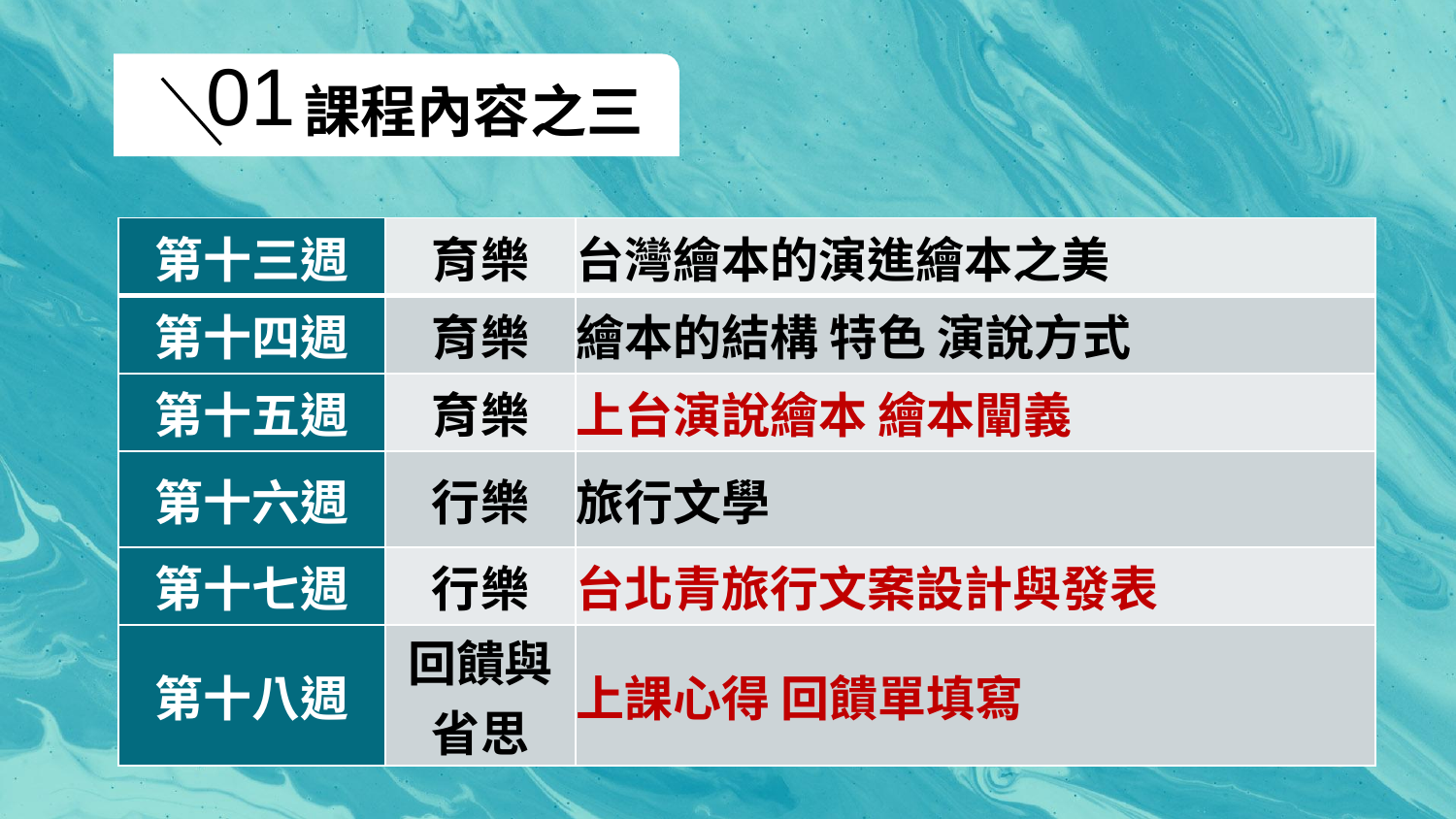

01

課程內容之三
| 第十三週 | 育樂 | 台灣繪本的演進繪本之美 |
| --- | --- | --- |
| 第十四週 | 育樂 | 繪本的結構 特色 演說方式 |
| 第十五週 | 育樂 | 上台演說繪本 繪本闡義 |
| 第十六週 | 行樂 | 旅行文學 |
| 第十七週 | 行樂 | 台北青旅行文案設計與發表 |
| 第十八週 | 回饋與省思 | 上課心得 回饋單填寫 |